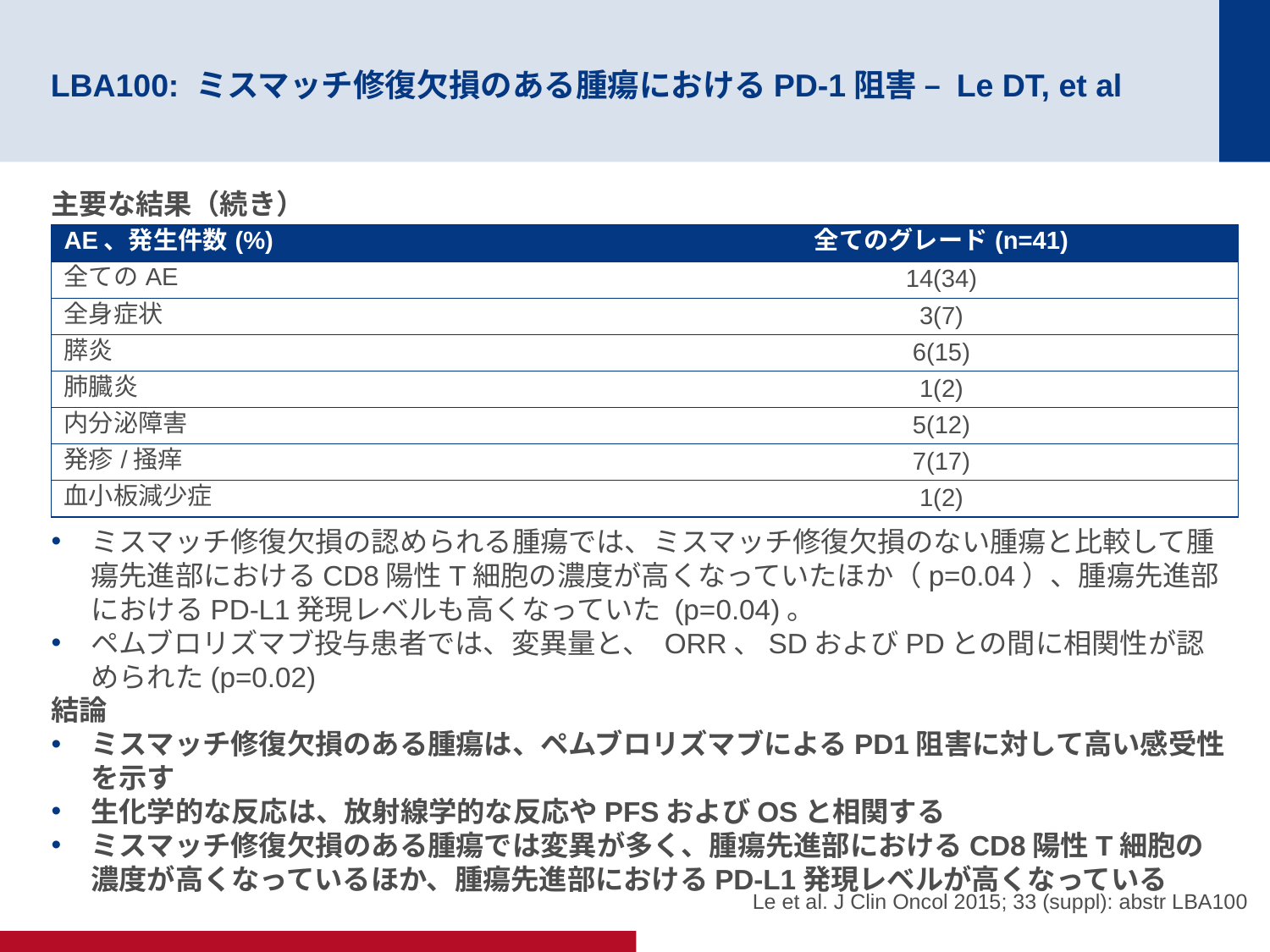

# LBA100: ミスマッチ修復欠損のある腫瘍におけるPD-1阻害 – Le DT, et al
主要な結果（続き）

ミスマッチ修復欠損の認められる腫瘍では、ミスマッチ修復欠損のない腫瘍と比較して腫瘍先進部におけるCD8陽性T細胞の濃度が高くなっていたほか（p=0.04）、腫瘍先進部におけるPD-L1発現レベルも高くなっていた (p=0.04)。
ペムブロリズマブ投与患者では、変異量と、 ORR、SDおよびPDとの間に相関性が認められた(p=0.02)
結論
ミスマッチ修復欠損のある腫瘍は、ペムブロリズマブによるPD1阻害に対して高い感受性を示す
生化学的な反応は、放射線学的な反応やPFSおよびOSと相関する
ミスマッチ修復欠損のある腫瘍では変異が多く、腫瘍先進部におけるCD8陽性T細胞の濃度が高くなっているほか、腫瘍先進部におけるPD-L1発現レベルが高くなっている
| AE、発生件数(%) | 全てのグレード(n=41) |
| --- | --- |
| 全てのAE | 14(34) |
| 全身症状 | 3(7) |
| 膵炎 | 6(15) |
| 肺臓炎 | 1(2) |
| 内分泌障害 | 5(12) |
| 発疹/掻痒 | 7(17) |
| 血小板減少症 | 1(2) |
Le et al. J Clin Oncol 2015; 33 (suppl): abstr LBA100